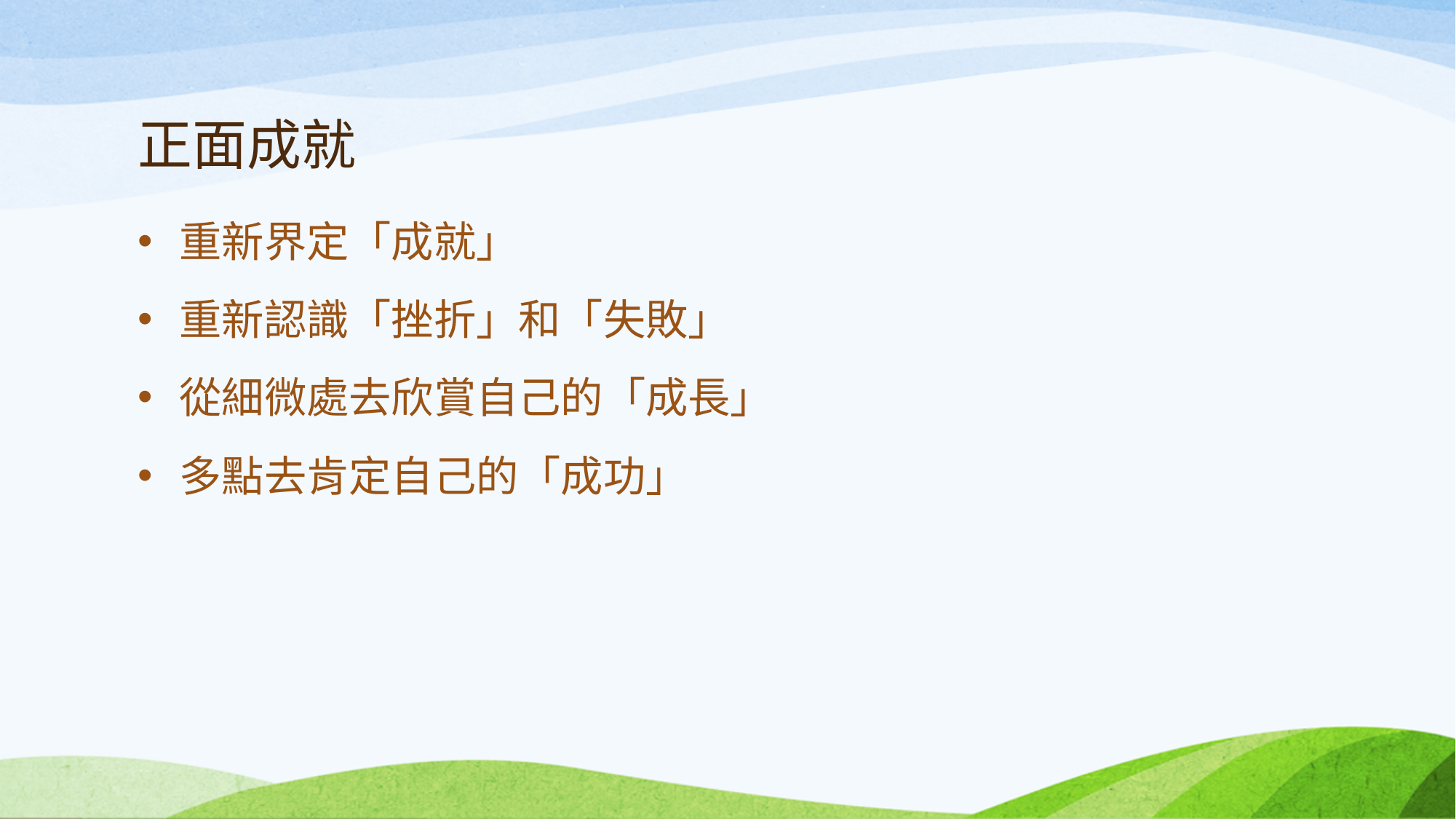

# 正面成就
重新界定「成就」
重新認識「挫折」和「失敗」
從細微處去欣賞自己的「成長」
多點去肯定自己的「成功」